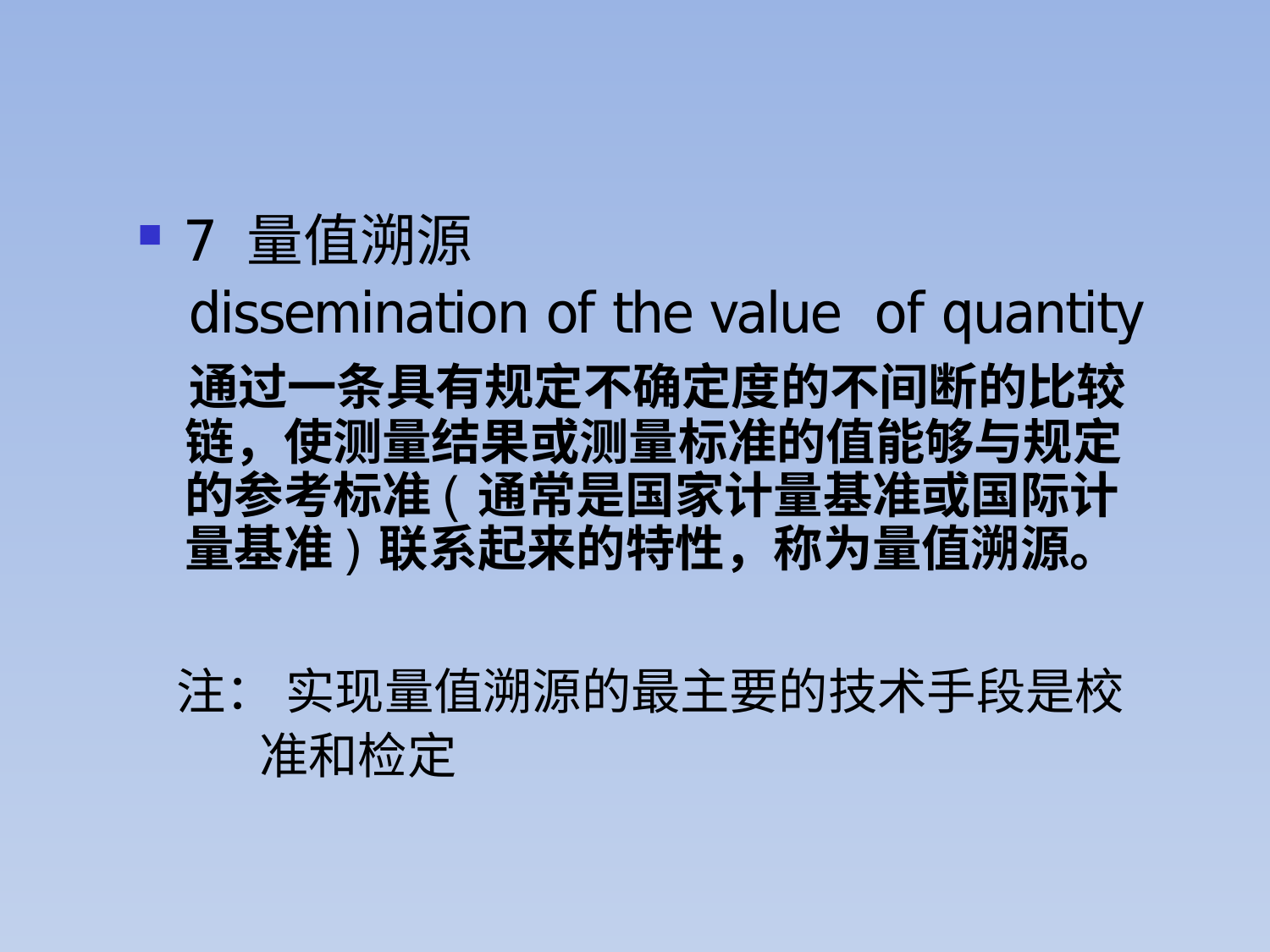

7 量值溯源
   dissemination of the value  of quantity
   通过一条具有规定不确定度的不间断的比较链，使测量结果或测量标准的值能够与规定的参考标准(通常是国家计量基准或国际计量基准)联系起来的特性，称为量值溯源。

  注： 实现量值溯源的最主要的技术手段是校
          准和检定